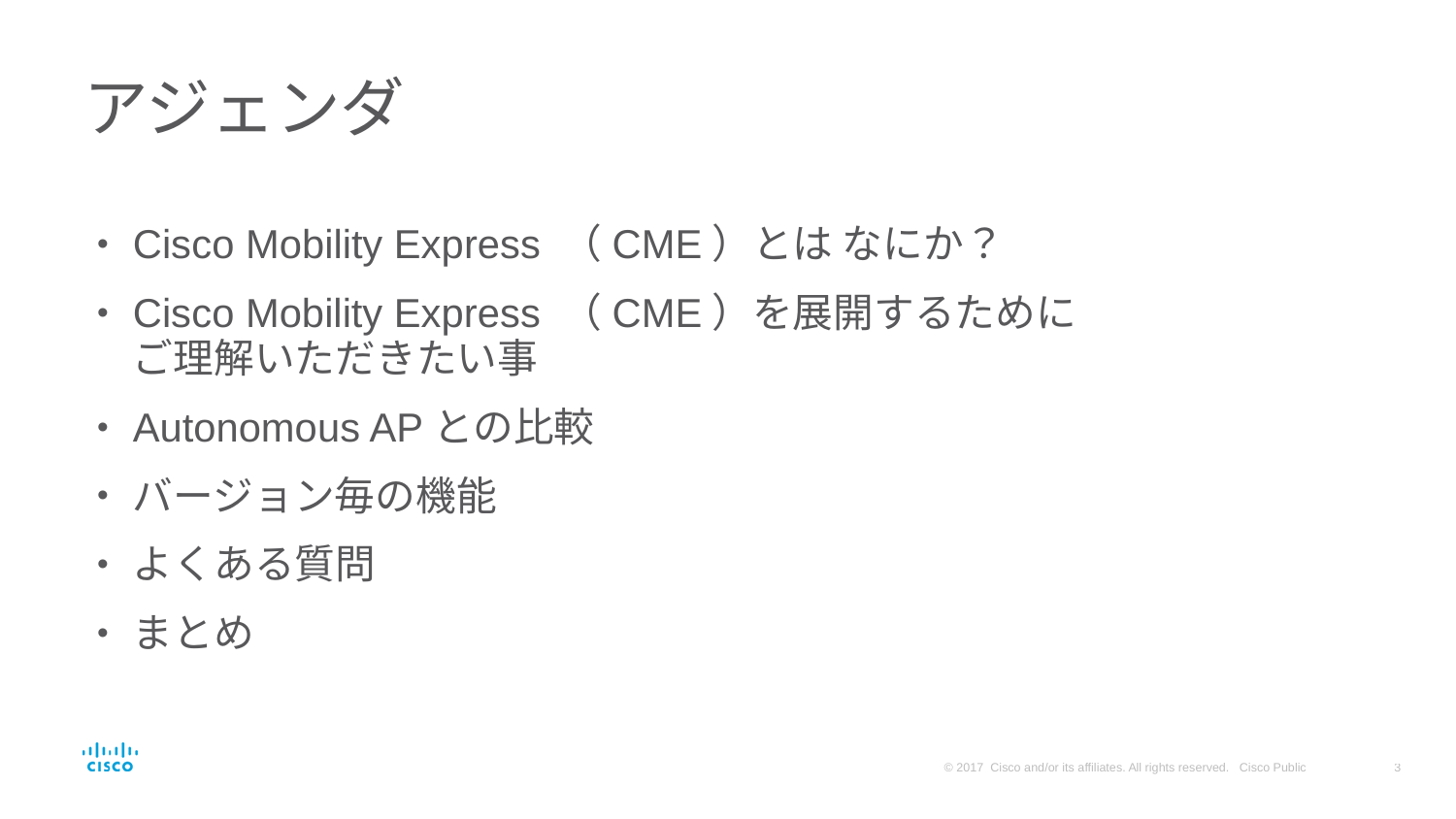

# アジェンダ
Cisco Mobility Express （CME）とは なにか？
Cisco Mobility Express （CME）を展開するために
ご理解いただきたい事
Autonomous APとの比較
バージョン毎の機能
よくある質問
まとめ